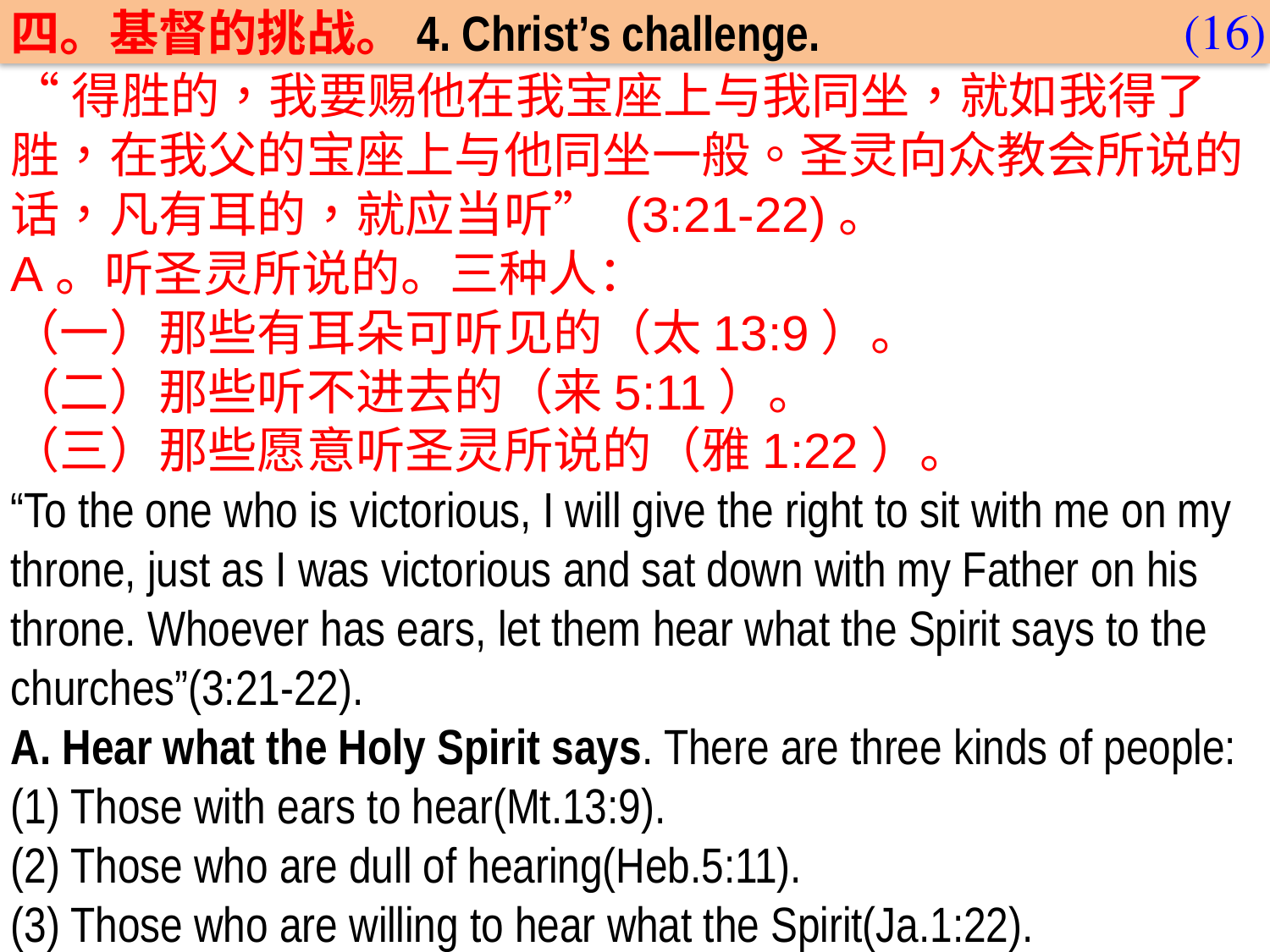

(16)
四。基督的挑战。4. Christ’s challenge.

“得胜的，我要赐他在我宝座上与我同坐，就如我得了胜，在我父的宝座上与他同坐一般。圣灵向众教会所说的话，凡有耳的，就应当听” (3:21-22)。
A。听圣灵所说的。三种人：
（一）那些有耳朵可听见的（太13:9）。
（二）那些听不进去的（来5:11）。
（三）那些愿意听圣灵所说的（雅1:22）。
“To the one who is victorious, I will give the right to sit with me on my throne, just as I was victorious and sat down with my Father on his throne. Whoever has ears, let them hear what the Spirit says to the churches”(3:21-22).
A. Hear what the Holy Spirit says. There are three kinds of people:
(1) Those with ears to hear(Mt.13:9).
(2) Those who are dull of hearing(Heb.5:11).
(3) Those who are willing to hear what the Spirit(Ja.1:22).